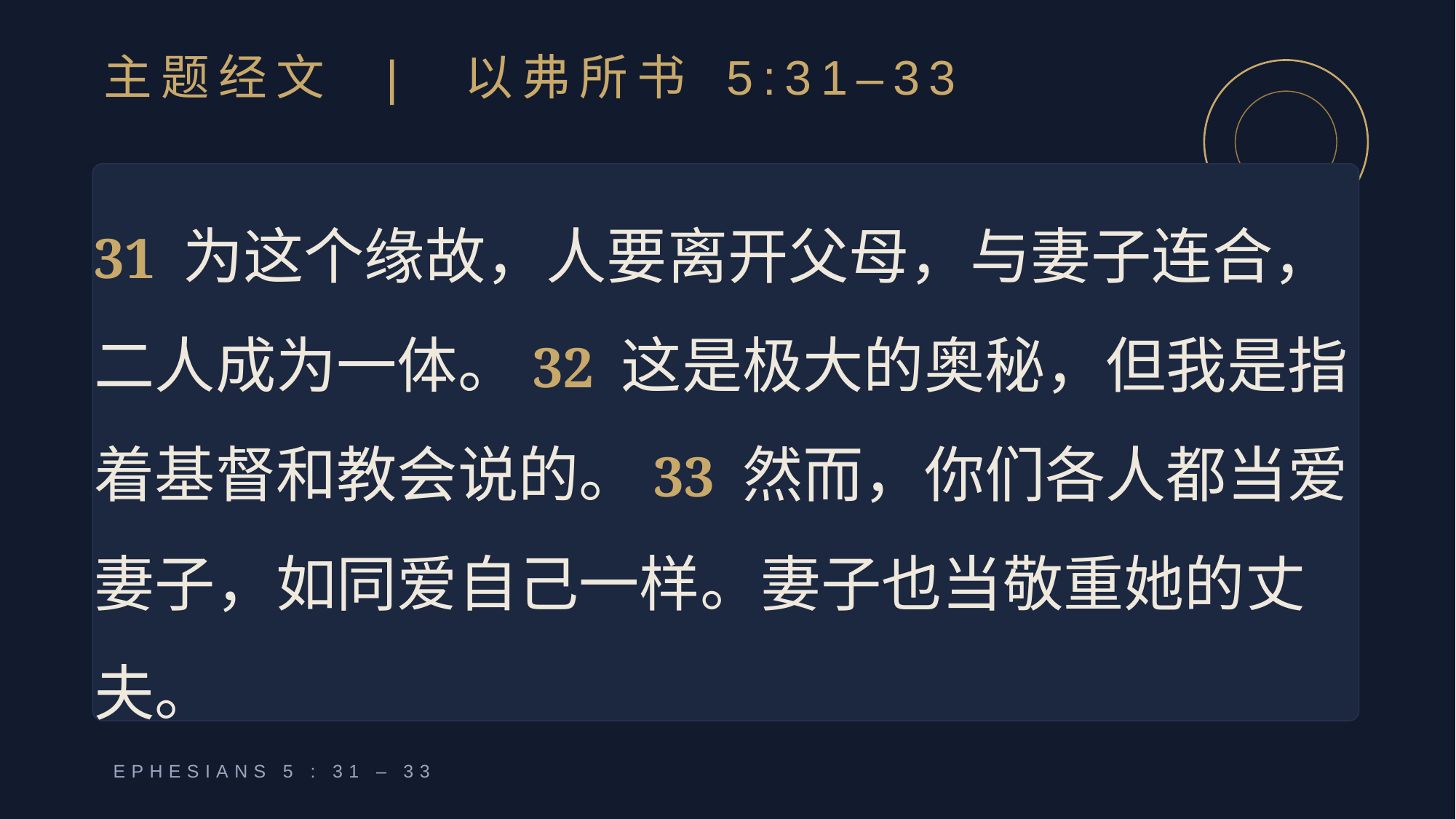

主题经文  |  以弗所书 5:31–33

31 为这个缘故，人要离开父母，与妻子连合，二人成为一体。32 这是极大的奥秘，但我是指着基督和教会说的。33 然而，你们各人都当爱妻子，如同爱自己一样。妻子也当敬重她的丈夫。
EPHESIANS 5 : 31 – 33